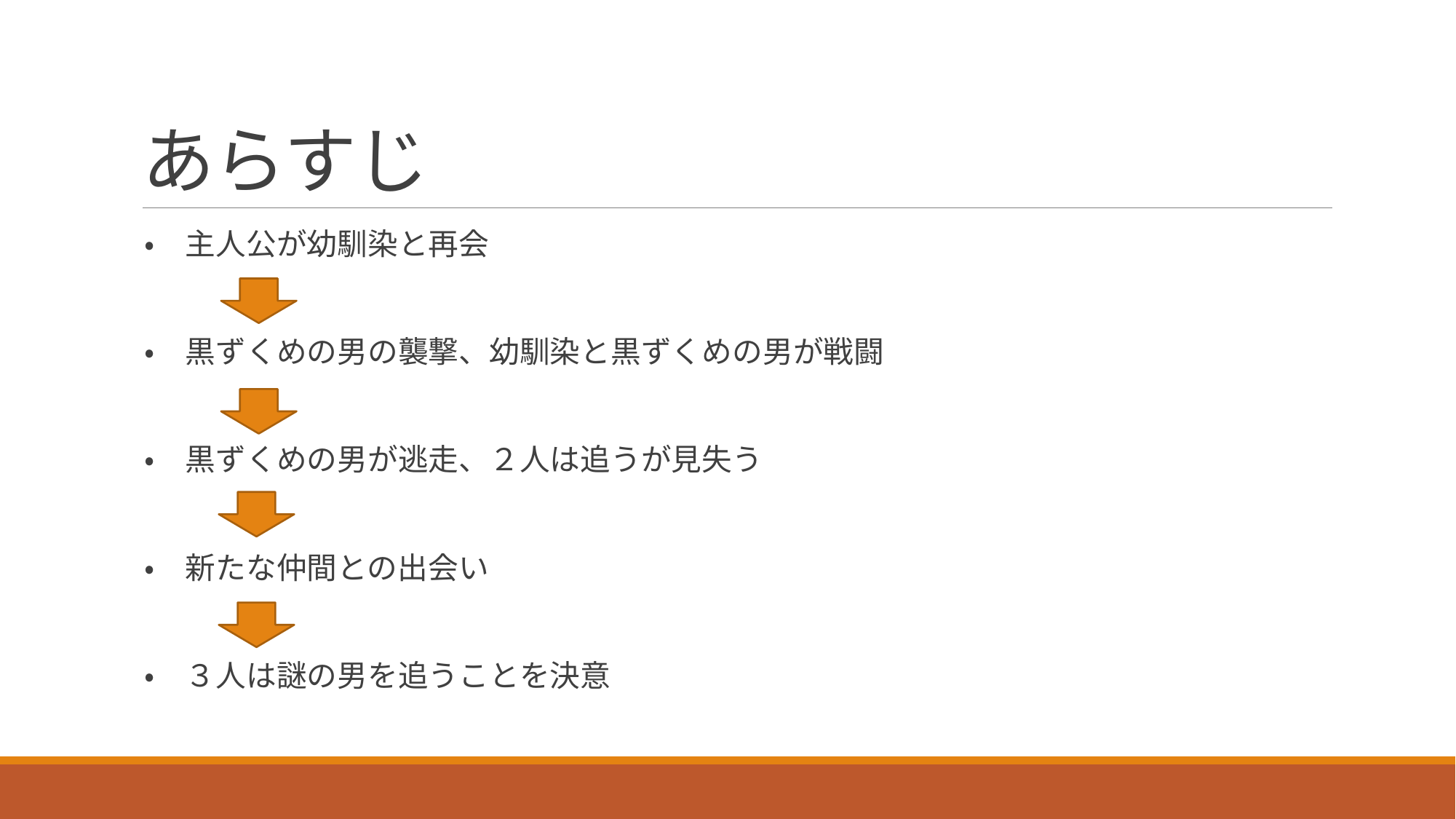

# あらすじ
・　主人公が幼馴染と再会

・　黒ずくめの男の襲撃、幼馴染と黒ずくめの男が戦闘

・　黒ずくめの男が逃走、２人は追うが見失う

・　新たな仲間との出会い

・　３人は謎の男を追うことを決意